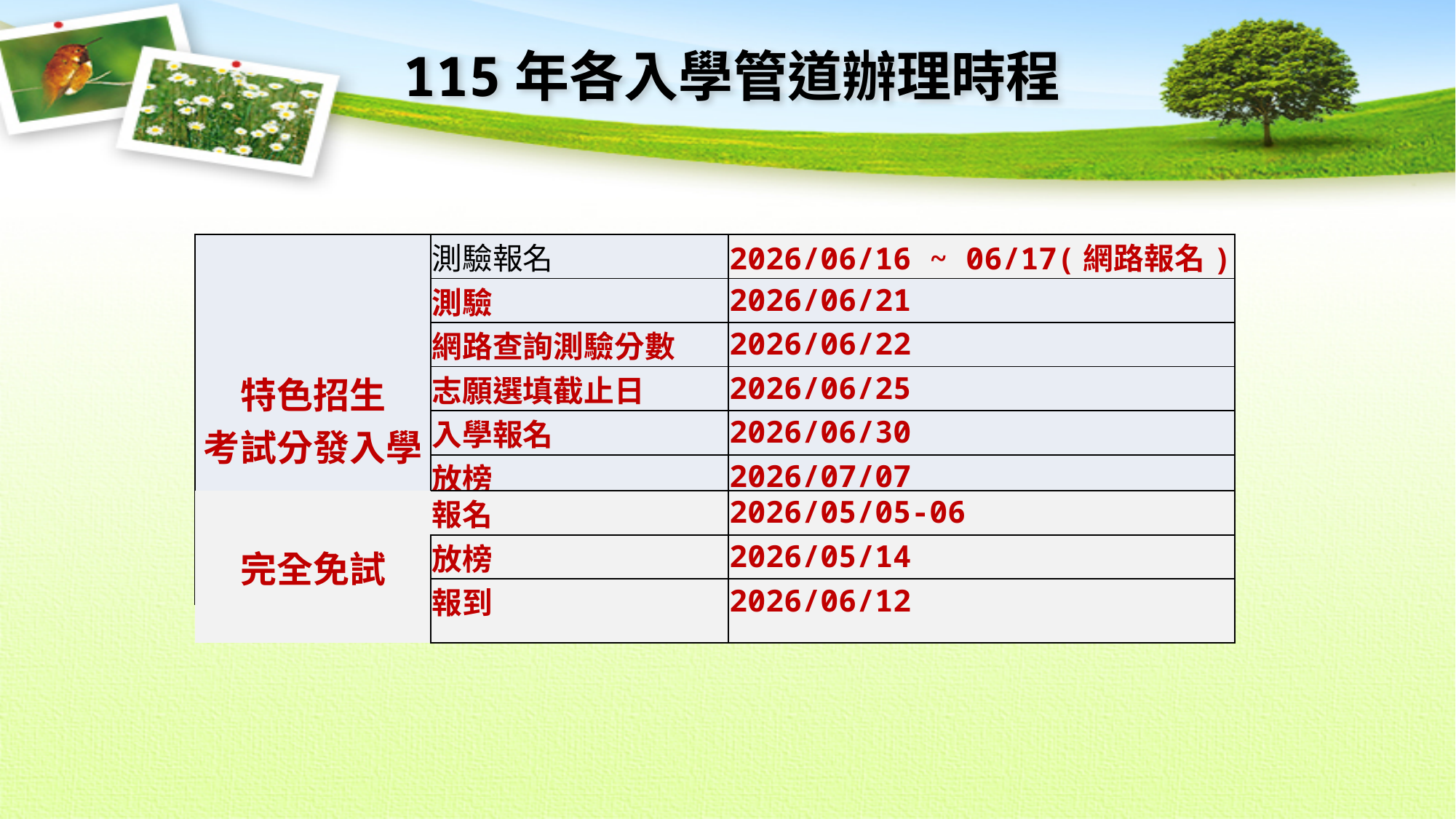

115年各入學管道辦理時程
| 特色招生 考試分發入學 | 測驗報名 | 2026/06/16 ~ 06/17(網路報名) |
| --- | --- | --- |
|  | 測驗 | 2026/06/21 |
|  | 網路查詢測驗分數 | 2026/06/22 |
|  | 志願選填截止日 | 2026/06/25 |
|  | 入學報名 | 2026/06/30 |
|  | 放榜 | 2026/07/07 |
|  | 放棄、遞補截止 | 2026/07/13 |
| 完全免試 | 報名 | 2026/05/05-06 |
| --- | --- | --- |
|  | 放榜 | 2026/05/14 |
|  | 報到 | 2026/06/12 |